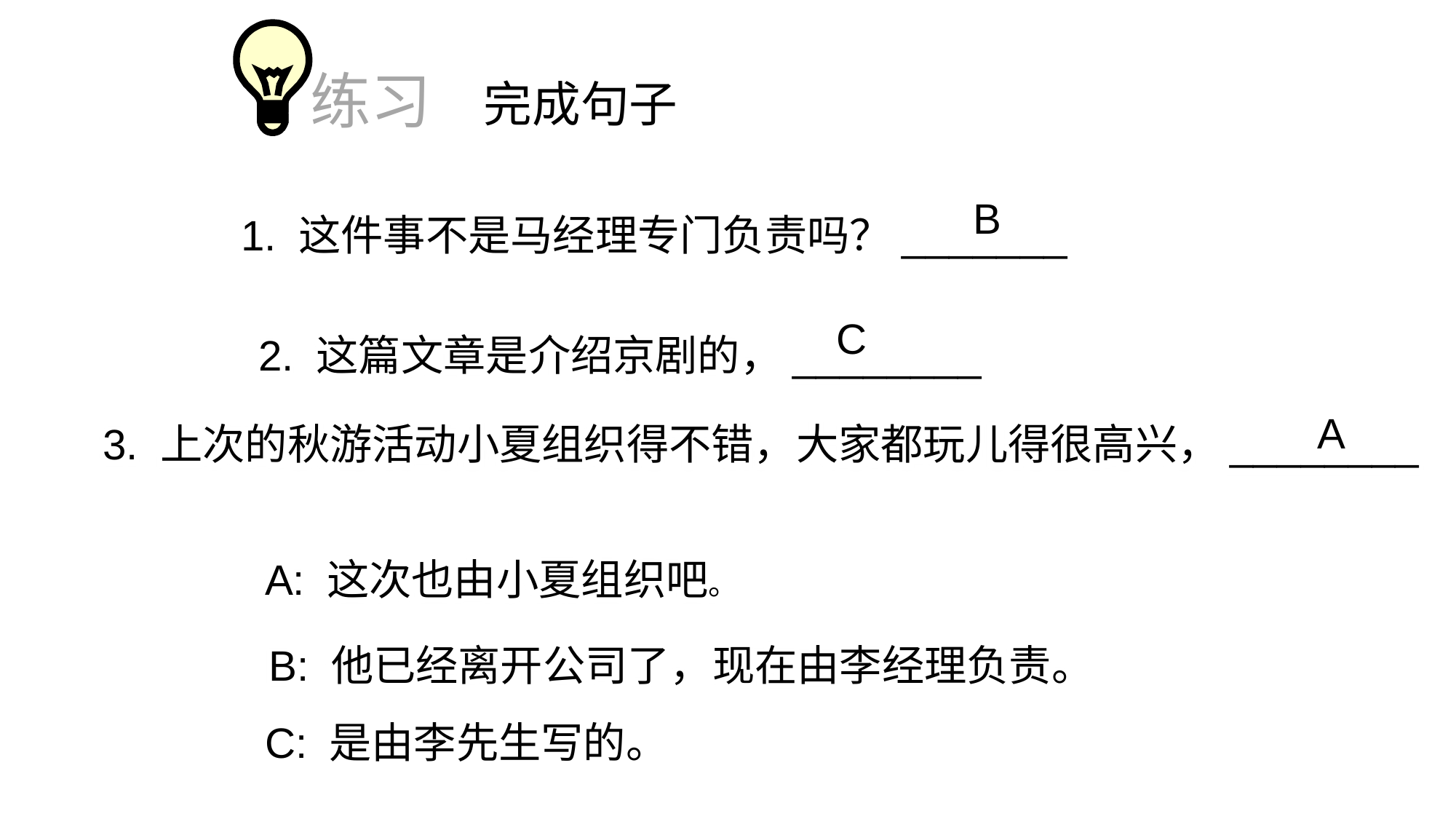

练习
完成句子
B
1. 这件事不是马经理专门负责吗？_______
C
2. 这篇文章是介绍京剧的，________
A
3. 上次的秋游活动小夏组织得不错，大家都玩儿得很高兴，________
A: 这次也由小夏组织吧。
B: 他已经离开公司了，现在由李经理负责。
C: 是由李先生写的。